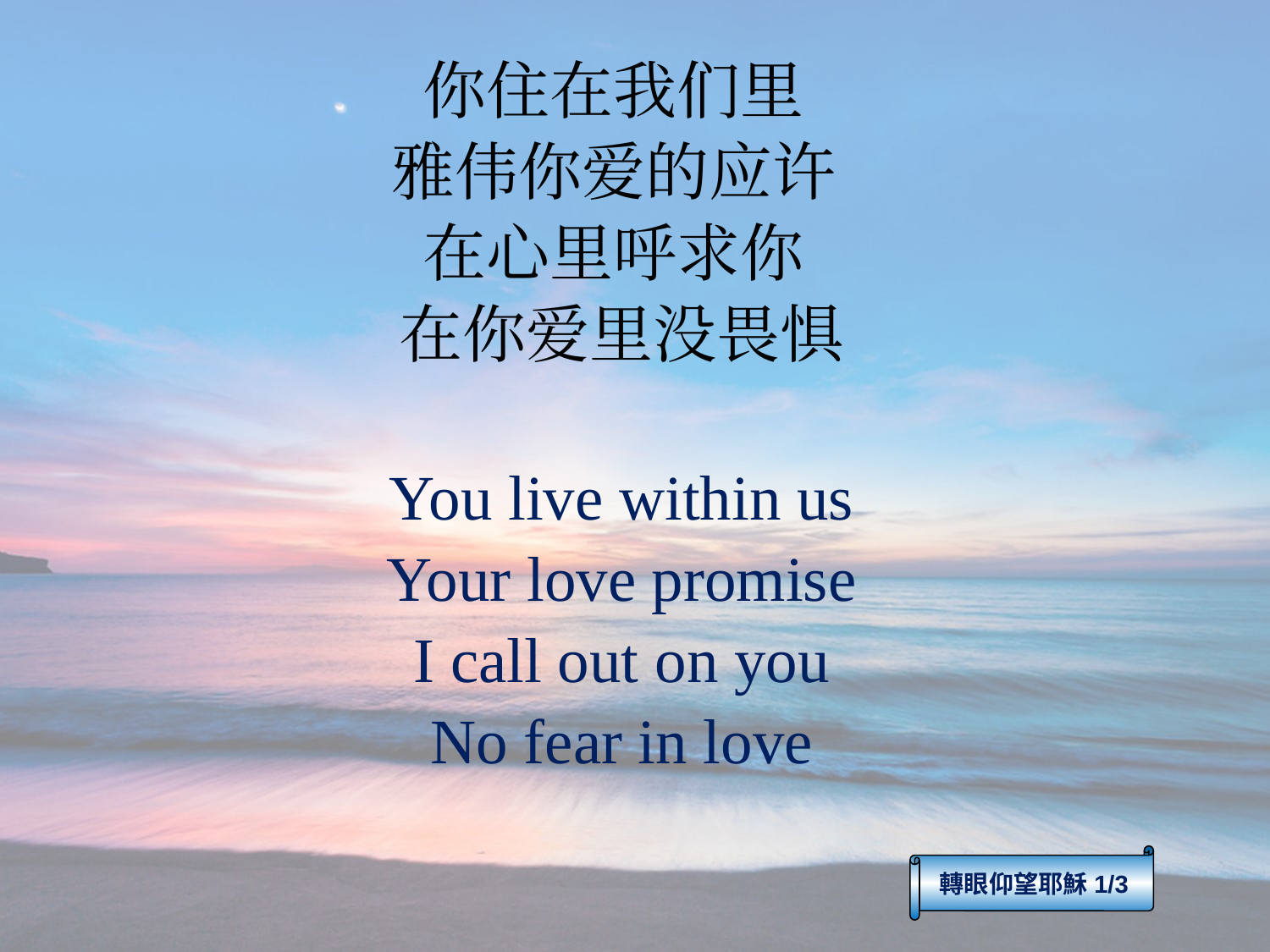

你住在我们里
雅伟你爱的应许
在心里呼求你
在你爱里没畏惧

You live within us
Your love promise
I call out on you
No fear in love
轉眼仰望耶穌1/3